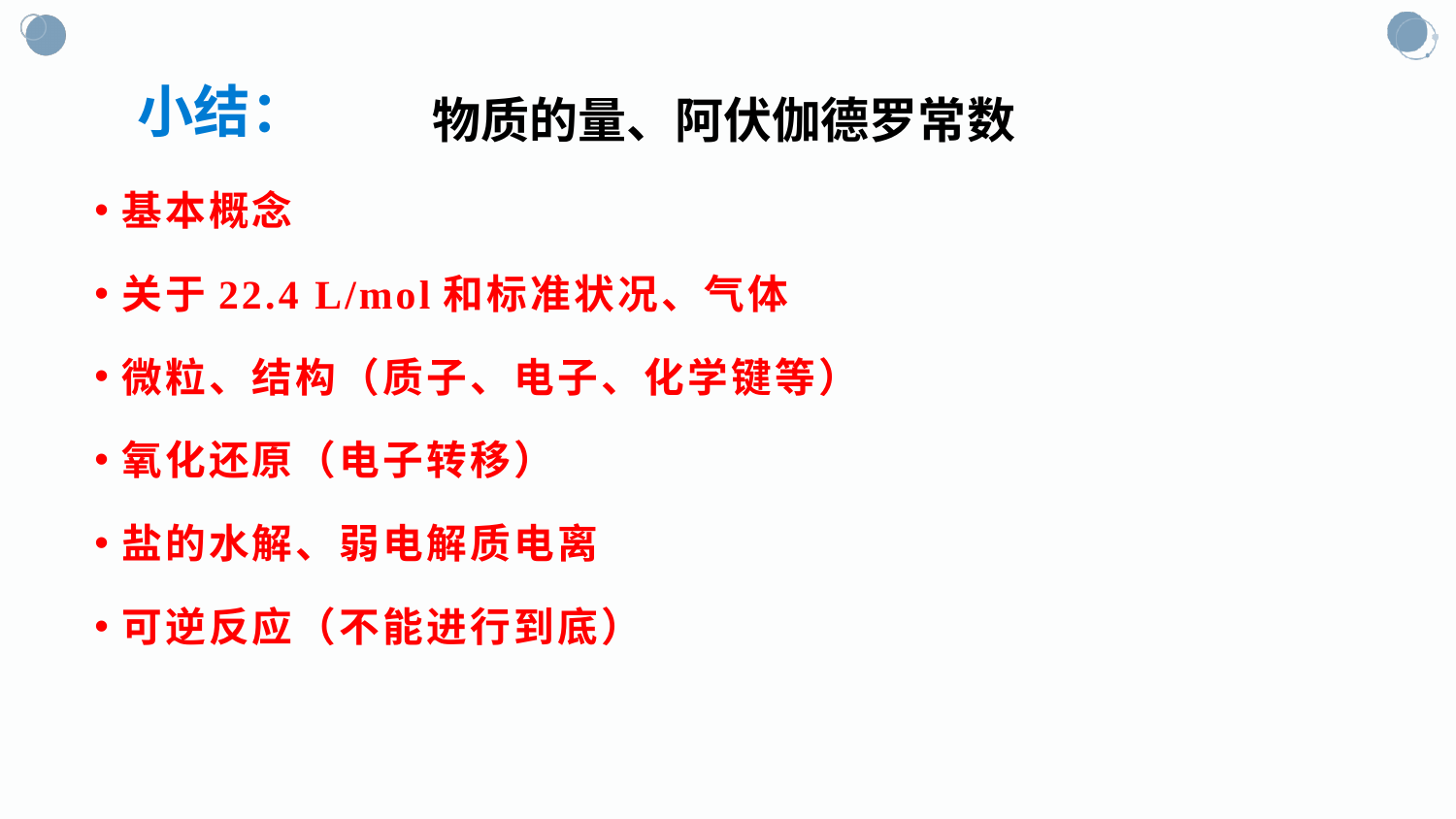

小结：
物质的量、阿伏伽德罗常数

基本概念
关于22.4 L/mol和标准状况、气体
微粒、结构（质子、电子、化学键等）
氧化还原（电子转移）
盐的水解、弱电解质电离
可逆反应（不能进行到底）